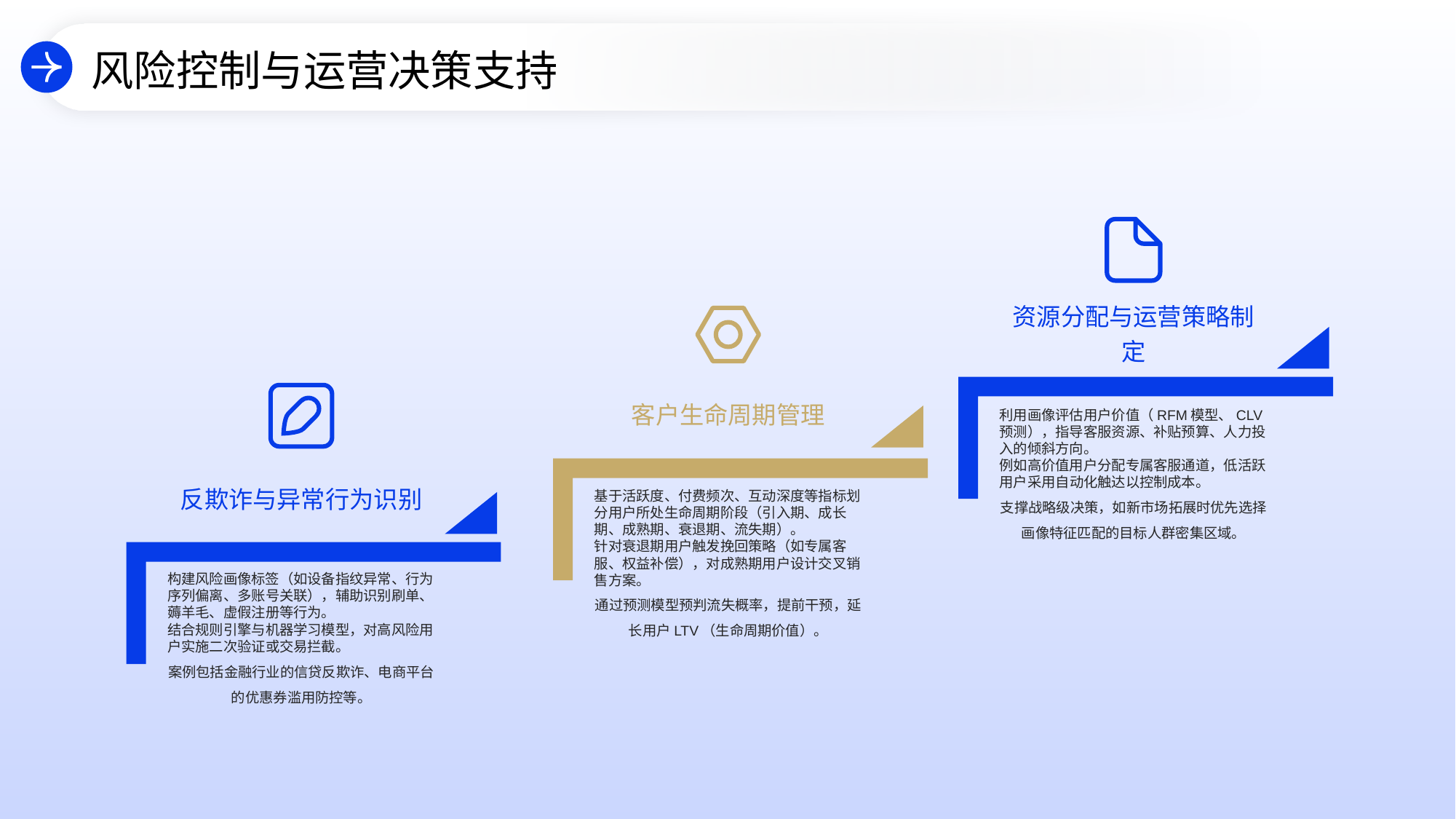

风险控制与运营决策支持

资源分配与运营策略制定

客户生命周期管理

利用画像评估用户价值（RFM模型、CLV预测），指导客服资源、补贴预算、人力投入的倾斜方向。
例如高价值用户分配专属客服通道，低活跃用户采用自动化触达以控制成本。
支撑战略级决策，如新市场拓展时优先选择画像特征匹配的目标人群密集区域。

反欺诈与异常行为识别
基于活跃度、付费频次、互动深度等指标划分用户所处生命周期阶段（引入期、成长期、成熟期、衰退期、流失期）。
针对衰退期用户触发挽回策略（如专属客服、权益补偿），对成熟期用户设计交叉销售方案。
通过预测模型预判流失概率，提前干预，延长用户LTV（生命周期价值）。

构建风险画像标签（如设备指纹异常、行为序列偏离、多账号关联），辅助识别刷单、薅羊毛、虚假注册等行为。
结合规则引擎与机器学习模型，对高风险用户实施二次验证或交易拦截。
案例包括金融行业的信贷反欺诈、电商平台的优惠券滥用防控等。